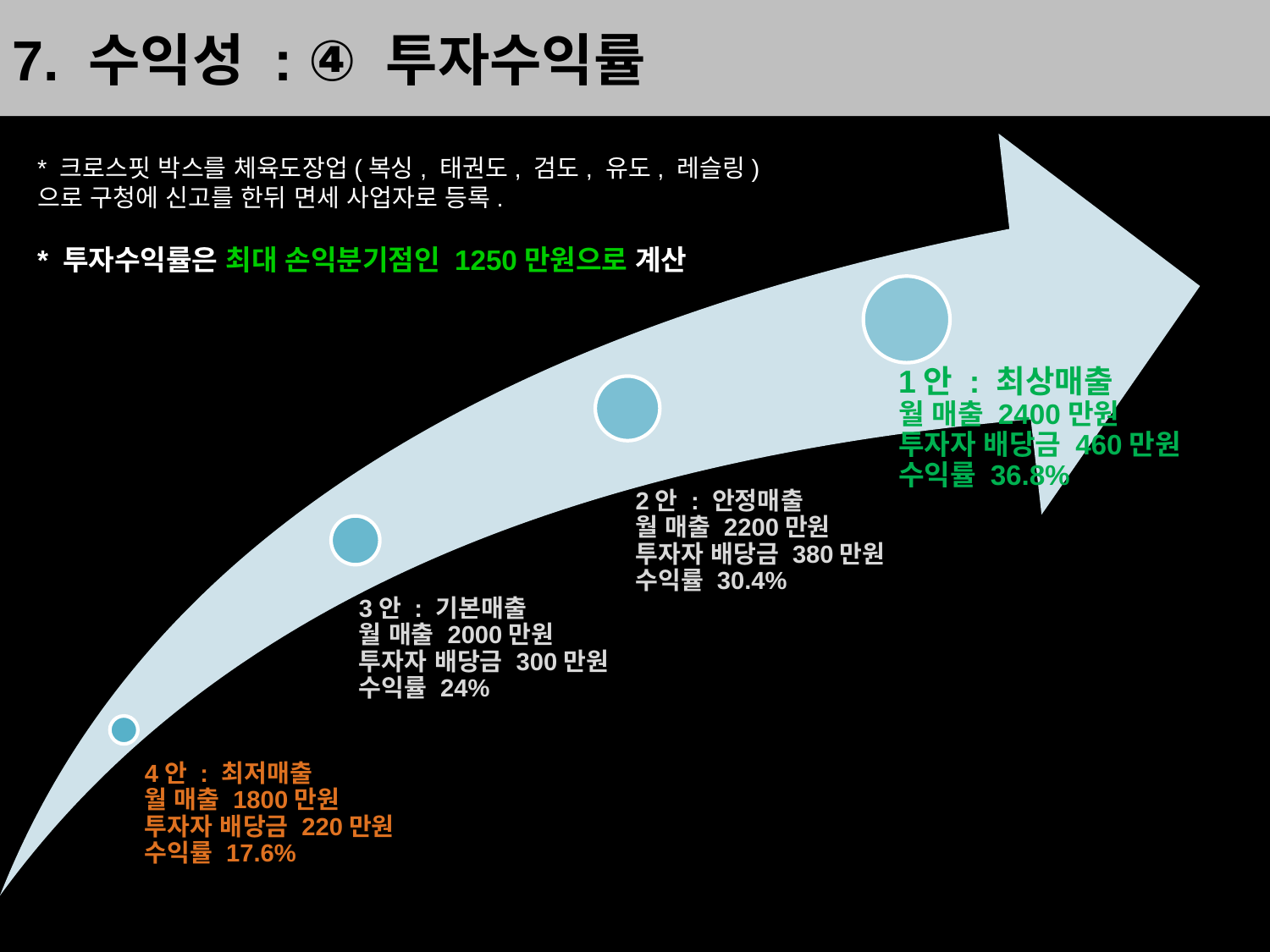

7. 수익성 : ④ 투자수익률
4안 : 최저매출
월 매출 1800만원
투자자 배당금 220만원
수익률 17.6%
3안 : 기본매출
월 매출 2000만원
투자자 배당금 300만원
수익률 24%
2안 : 안정매출
월 매출 2200만원
투자자 배당금 380만원
수익률 30.4%
1안 : 최상매출
월 매출 2400만원
투자자 배당금 460만원
수익률 36.8%
* 크로스핏 박스를 체육도장업(복싱, 태권도, 검도, 유도, 레슬링)으로 구청에 신고를 한뒤 면세 사업자로 등록.
* 투자수익률은 최대 손익분기점인 1250만원으로 계산